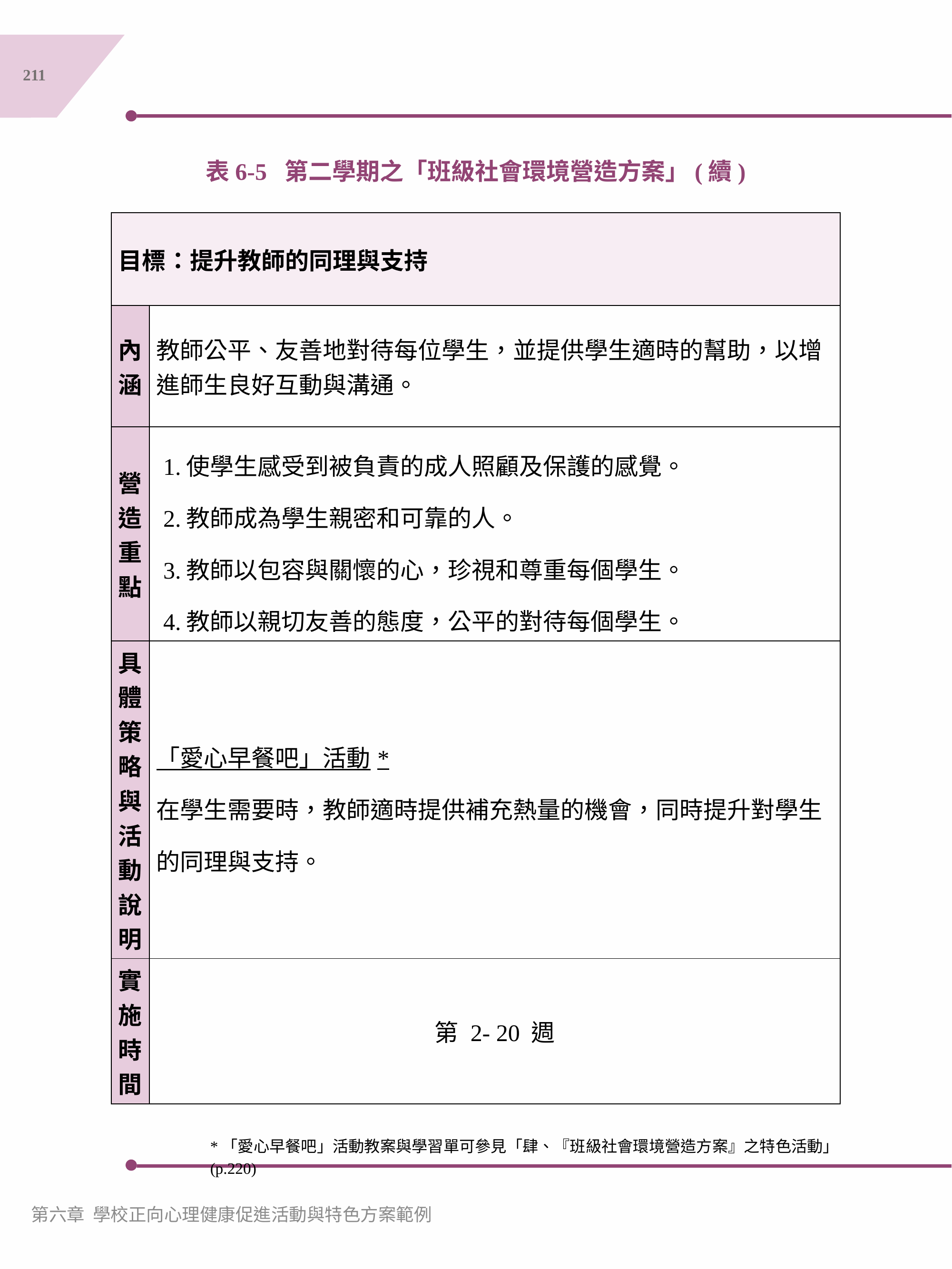

211
表6-5  第二學期之「班級社會環境營造方案」(續)
| 目標：提升教師的同理與支持 |  |
| --- | --- |
| 內涵 | 教師公平、友善地對待每位學生，並提供學生適時的幫助，以增進師生良好互動與溝通。 |
| 營造重點 | 1.使學生感受到被負責的成人照顧及保護的感覺。 2.教師成為學生親密和可靠的人。 3.教師以包容與關懷的心，珍視和尊重每個學生。 4.教師以親切友善的態度，公平的對待每個學生。 |
| 具體策略與活動說明 | 「愛心早餐吧」活動\* 在學生需要時，教師適時提供補充熱量的機會，同時提升對學生的同理與支持。 |
| 實施時間 | 第 2- 20 週 |
*「愛心早餐吧」活動教案與學習單可參見「肆、『班級社會環境營造方案』之特色活動」 (p.220)

第六章  學校正向心理健康促進活動與特色方案範例